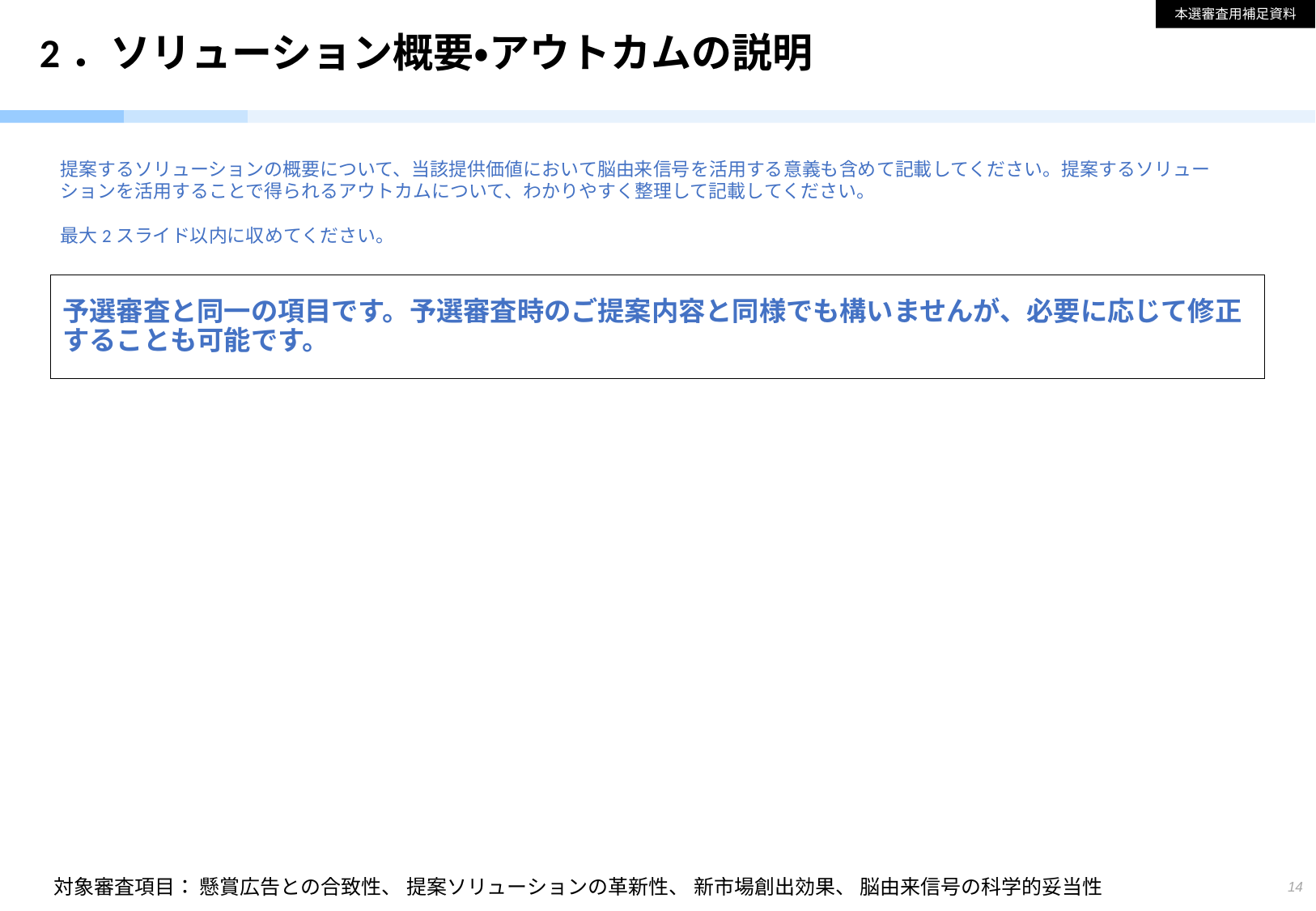

本選審査用補足資料
# 2．ソリューション概要・アウトカムの説明
提案するソリューションの概要について、当該提供価値において脳由来信号を活用する意義も含めて記載してください。提案するソリューションを活用することで得られるアウトカムについて、わかりやすく整理して記載してください。

最大2スライド以内に収めてください。
予選審査と同一の項目です。予選審査時のご提案内容と同様でも構いませんが、必要に応じて修正することも可能です。
14
対象審査項目： 懸賞広告との合致性、 提案ソリューションの革新性、 新市場創出効果、 脳由来信号の科学的妥当性